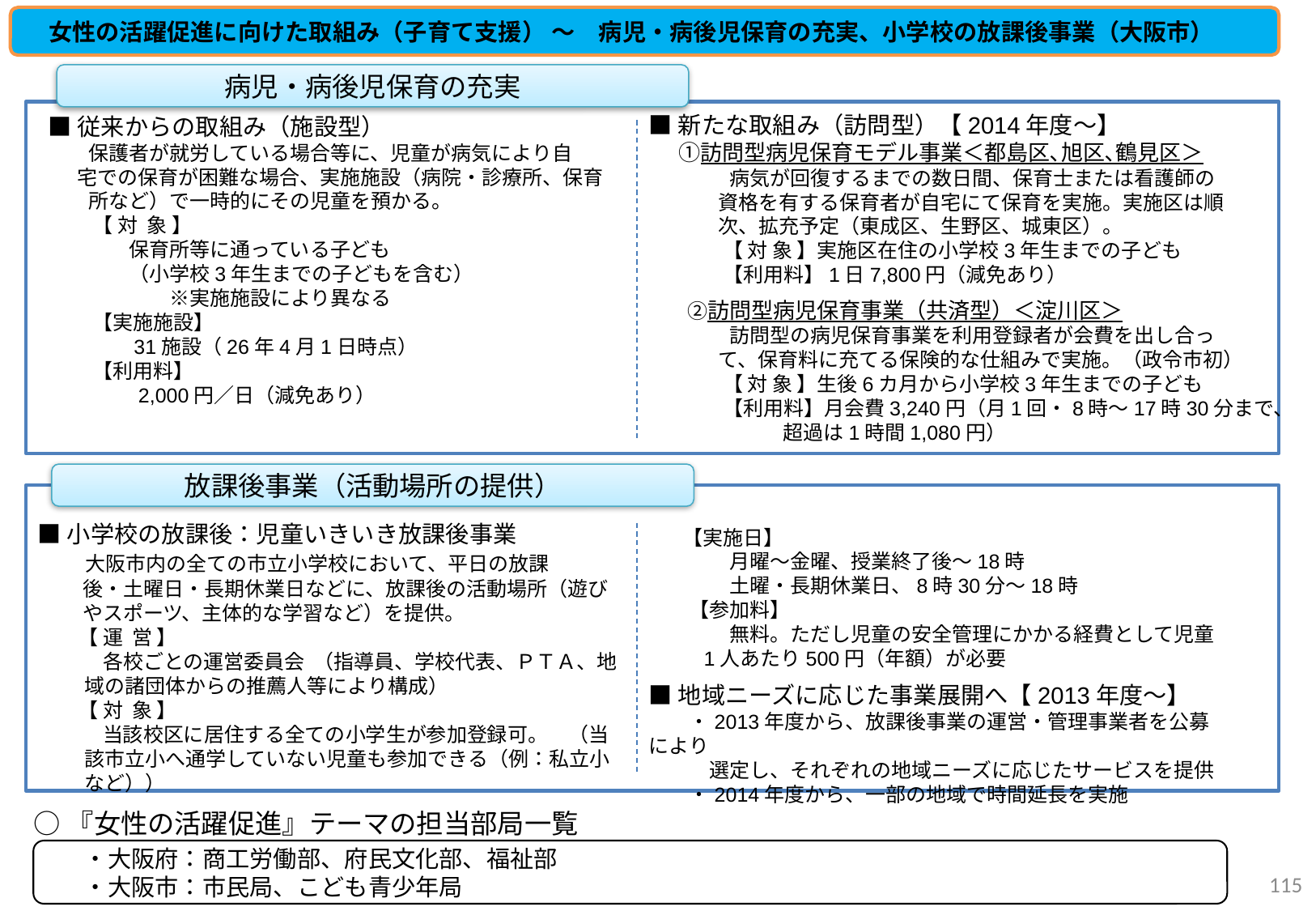

女性の活躍促進に向けた取組み（子育て支援） ～　病児・病後児保育の充実、小学校の放課後事業（大阪市）
病児・病後児保育の充実

■新たな取組み（訪問型）【2014年度～】
　  ①訪問型病児保育モデル事業＜都島区､旭区､鶴見区＞
　　　　病気が回復するまでの数日間、保育士または看護師の
　　　  資格を有する保育者が自宅にて保育を実施。実施区は順
　　　  次、拡充予定（東成区、生野区、城東区）。
　　　   【 対 象 】実施区在住の小学校3年生までの子ども
　 　　  【利用料】1日7,800円（減免あり）
 　  ②訪問型病児保育事業（共済型）＜淀川区＞
　　　　訪問型の病児保育事業を利用登録者が会費を出し合っ
　　 　 て、保育料に充てる保険的な仕組みで実施。（政令市初）
　　　   【 対 象 】生後6カ月から小学校3年生までの子ども
　　　   【利用料】月会費3,240円（月1回・8時～17時30分まで、
                  　　  超過は1時間1,080円）
■従来からの取組み（施設型）
　　保護者が就労している場合等に、児童が病気により自
　  宅での保育が困難な場合、実施施設（病院・診療所、保育
　　所など）で一時的にその児童を預かる。
　　 【 対  象 】
　　　　保育所等に通っている子ども
　　　　（小学校3年生までの子どもを含む）
　　　　　　※実施施設により異なる
　　 【実施施設】
　　　　31施設（26年4月1日時点）
　　 【利用料】
　　　　 2,000円／日（減免あり）
放課後事業（活動場所の提供）

■小学校の放課後：児童いきいき放課後事業
　　大阪市内の全ての市立小学校において、平日の放課
　　 後・土曜日・長期休業日などに、放課後の活動場所（遊び
　　 やスポーツ、主体的な学習など）を提供。
　　【 運  営 】
　　　 各校ごとの運営委員会  （指導員、学校代表、ＰＴＡ、地域の諸団体からの推薦人等により構成）
　　【 対  象 】
　　　 当該校区に居住する全ての小学生が参加登録可。　（当該市立小へ通学していない児童も参加できる（例：私立小など））
  　【実施日】
　　　　月曜～金曜、授業終了後～18時
　　　　土曜・長期休業日、8時30分～18時
　　【参加料】
　　　　無料。ただし児童の安全管理にかかる経費として児童1人あたり500円（年額）が必要
■地域ニーズに応じた事業展開へ【2013年度～】
　　・2013年度から、放課後事業の運営・管理事業者を公募により
　　　選定し、それぞれの地域ニーズに応じたサービスを提供
　　・2014年度から、一部の地域で時間延長を実施
○『女性の活躍促進』テーマの担当部局一覧
・大阪府：商工労働部、府民文化部、福祉部
・大阪市：市民局、こども青少年局
115